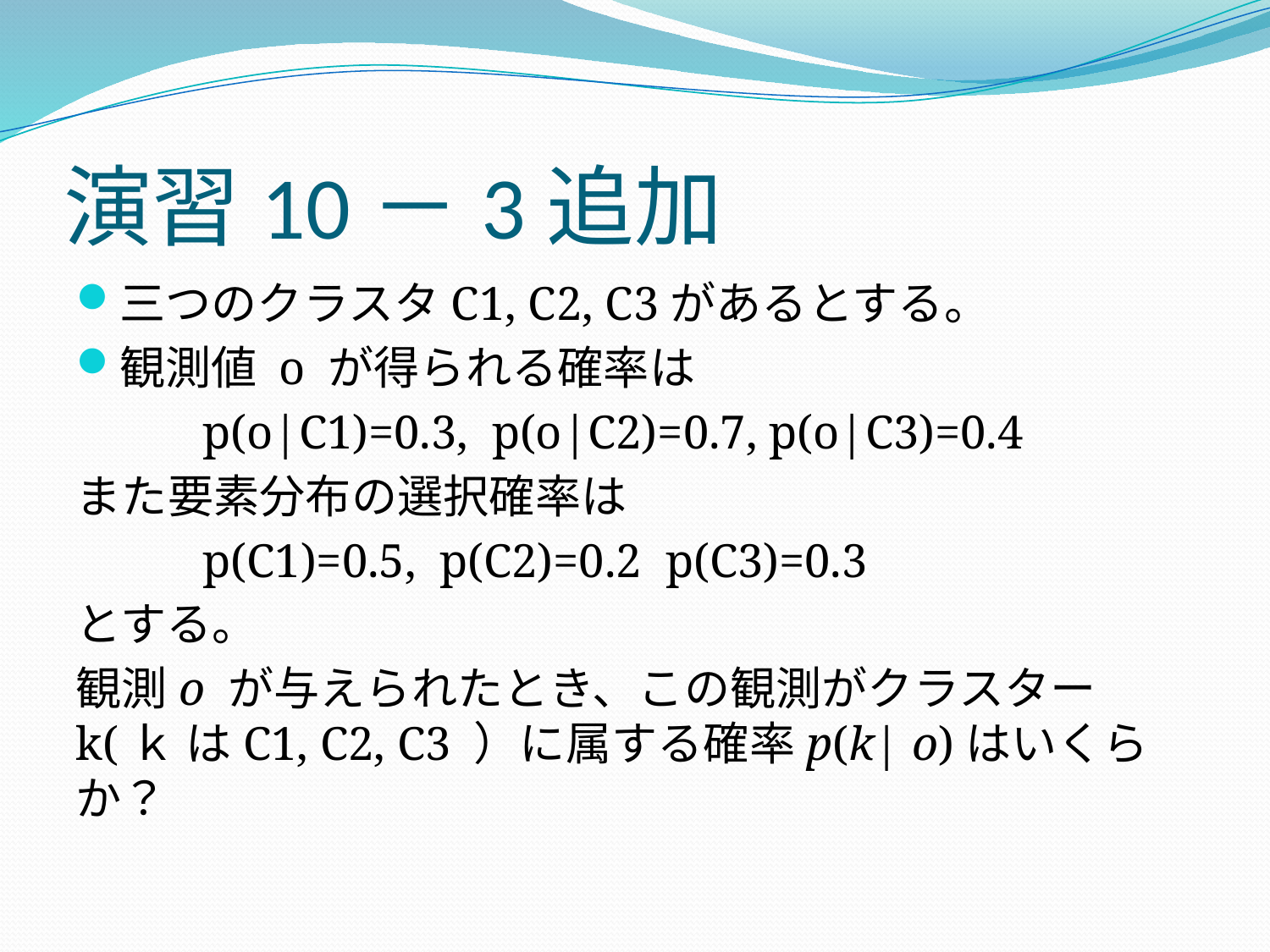

# 演習10－3追加
三つのクラスタC1, C2, C3があるとする。
観測値 o が得られる確率は
	p(o|C1)=0.3,  p(o|C2)=0.7, p(o|C3)=0.4
また要素分布の選択確率は
	p(C1)=0.5,  p(C2)=0.2  p(C3)=0.3
とする。
観測o が与えられたとき、この観測がクラスターk(ｋ はC1, C2, C3 ）に属する確率p(k| o)はいくらか？